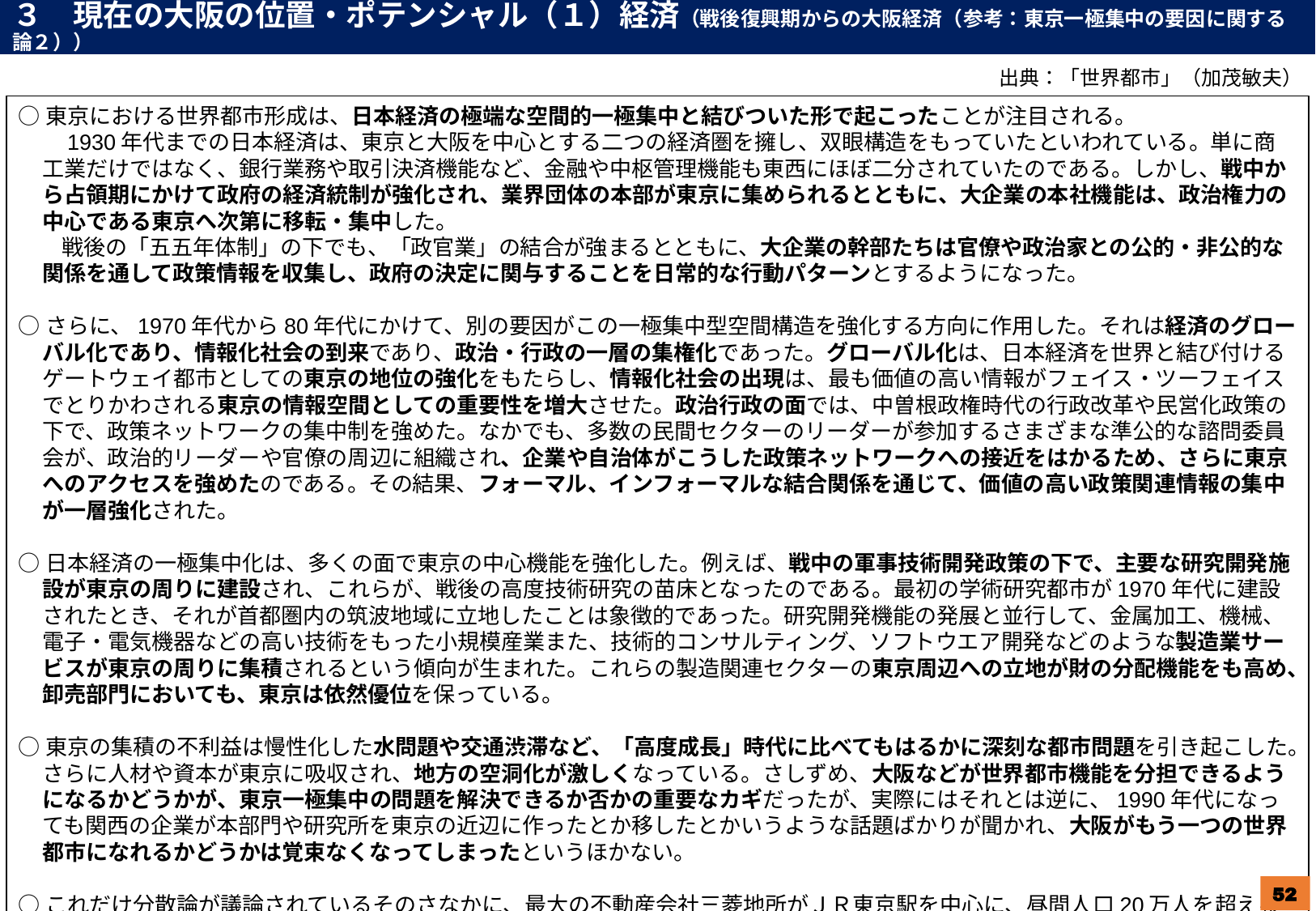

３　現在の大阪の位置・ポテンシャル（１）経済（戦後復興期からの大阪経済（参考：東京一極集中の要因に関する論２））
出典：「世界都市」（加茂敏夫）
○東京における世界都市形成は、日本経済の極端な空間的一極集中と結びついた形で起こったことが注目される。
　　1930年代までの日本経済は、東京と大阪を中心とする二つの経済圏を擁し、双眼構造をもっていたといわれている。単に商工業だけではなく、銀行業務や取引決済機能など、金融や中枢管理機能も東西にほぼ二分されていたのである。しかし、戦中から占領期にかけて政府の経済統制が強化され、業界団体の本部が東京に集められるとともに、大企業の本社機能は、政治権力の中心である東京へ次第に移転・集中した。
　　戦後の「五五年体制」の下でも、「政官業」の結合が強まるとともに、大企業の幹部たちは官僚や政治家との公的・非公的な関係を通して政策情報を収集し、政府の決定に関与することを日常的な行動パターンとするようになった。

○さらに、1970年代から80年代にかけて、別の要因がこの一極集中型空間構造を強化する方向に作用した。それは経済のグローバル化であり、情報化社会の到来であり、政治・行政の一層の集権化であった。グローバル化は、日本経済を世界と結び付けるゲートウェイ都市としての東京の地位の強化をもたらし、情報化社会の出現は、最も価値の高い情報がフェイス・ツーフェイスでとりかわされる東京の情報空間としての重要性を増大させた。政治行政の面では、中曽根政権時代の行政改革や民営化政策の下で、政策ネットワークの集中制を強めた。なかでも、多数の民間セクターのリーダーが参加するさまざまな準公的な諮問委員会が、政治的リーダーや官僚の周辺に組織され、企業や自治体がこうした政策ネットワークへの接近をはかるため、さらに東京へのアクセスを強めたのである。その結果、フォーマル、インフォーマルな結合関係を通じて、価値の高い政策関連情報の集中が一層強化された。

○日本経済の一極集中化は、多くの面で東京の中心機能を強化した。例えば、戦中の軍事技術開発政策の下で、主要な研究開発施設が東京の周りに建設され、これらが、戦後の高度技術研究の苗床となったのである。最初の学術研究都市が1970年代に建設されたとき、それが首都圏内の筑波地域に立地したことは象徴的であった。研究開発機能の発展と並行して、金属加工、機械、電子・電気機器などの高い技術をもった小規模産業また、技術的コンサルティング、ソフトウエア開発などのような製造業サービスが東京の周りに集積されるという傾向が生まれた。これらの製造関連セクターの東京周辺への立地が財の分配機能をも高め、卸売部門においても、東京は依然優位を保っている。

○東京の集積の不利益は慢性化した水問題や交通渋滞など、「高度成長」時代に比べてもはるかに深刻な都市問題を引き起こした。さらに人材や資本が東京に吸収され、地方の空洞化が激しくなっている。さしずめ、大阪などが世界都市機能を分担できるようになるかどうかが、東京一極集中の問題を解決できるか否かの重要なカギだったが、実際にはそれとは逆に、1990年代になっても関西の企業が本部門や研究所を東京の近辺に作ったとか移したとかいうような話題ばかりが聞かれ、大阪がもう一つの世界都市になれるかどうかは覚束なくなってしまったというほかない。

○これだけ分散論が議論されているそのさなかに、最大の不動産会社三菱地所がＪＲ東京駅を中心に、昼間人口20万人を超える新しいオフィス空間をつくる途方もない再開発プランを発表した。後日談ではあるが、この計画は、平成不況の中でいったん影を潜めたが、小泉内閣の都市再生政策や石原都政の「東京構想２０００」の下で、息を吹き返し、汐留、品川、赤坂などで多目的超構想ビルの建設にみられるような再開発ラッシュを生み出した。いかに東京都心への集積の力が激しいか、分散が難しいかがあらためて印象付けられたわけである。
52